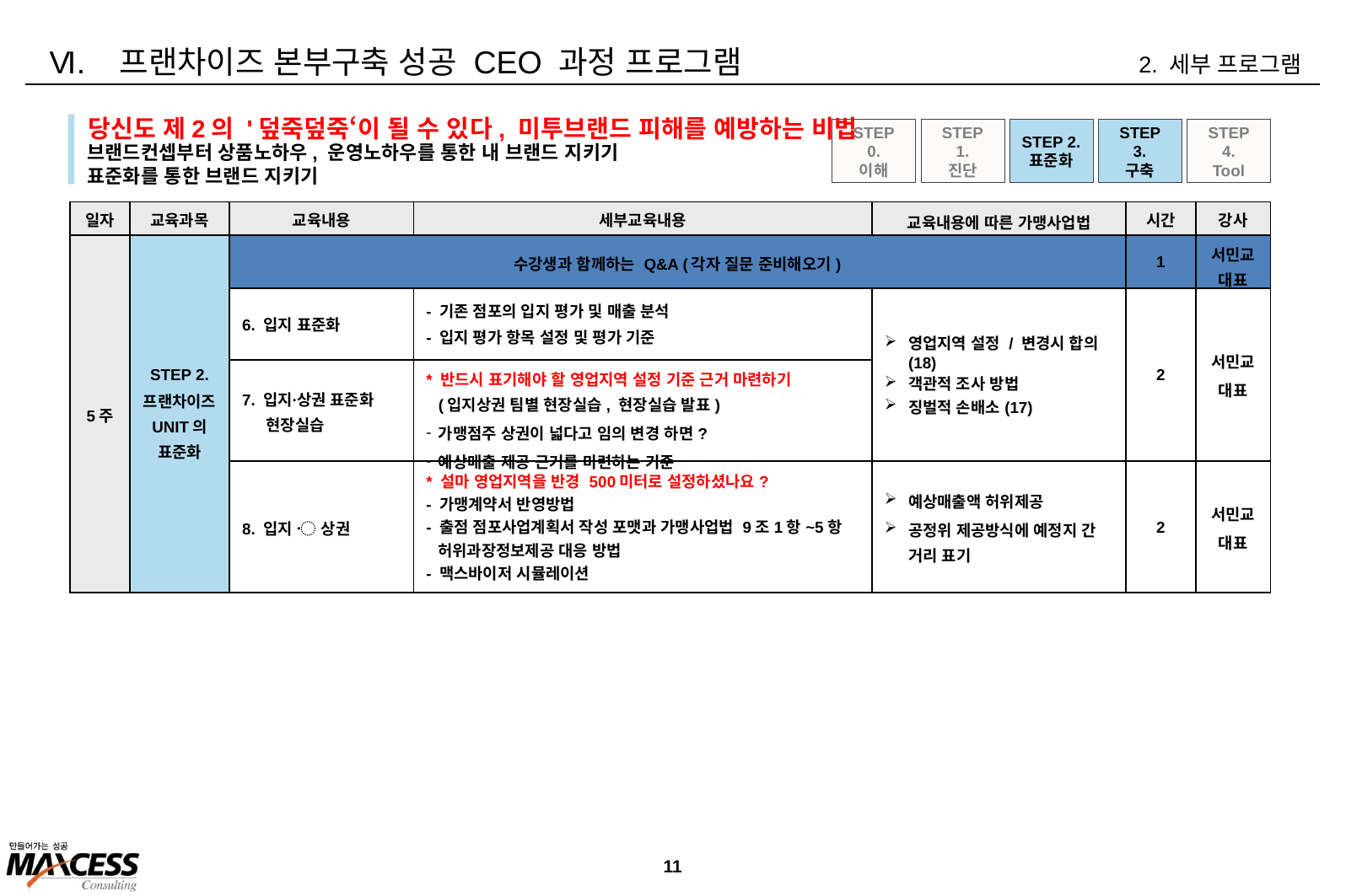

프랜차이즈 본부구축 성공 CEO 과정 프로그램
2. 세부 프로그램
당신도 제2의 '덮죽덮죽‘이 될 수 있다, 미투브랜드 피해를 예방하는 비법

STEP 0.
이해
STEP 1.
진단
STEP 2.
표준화
STEP 3.
구축
STEP 4.
Tool
브랜드컨셉부터 상품노하우, 운영노하우를 통한 내 브랜드 지키기
표준화를 통한 브랜드 지키기
| 일자 | 교육과목 | 교육내용 | 세부교육내용 | 교육내용에 따른 가맹사업법 | 시간 | 강사 |
| --- | --- | --- | --- | --- | --- | --- |
| 5주 | STEP 2. 프랜차이즈 UNIT의 표준화 | 수강생과 함께하는 Q&A (각자 질문 준비해오기) |  |  | 1 | 서민교 대표 |
|  |  | 6. 입지 표준화 | - 기존 점포의 입지 평가 및 매출 분석 - 입지 평가 항목 설정 및 평가 기준 | 영업지역 설정 / 변경시 합의(18) 객관적 조사 방법 징벌적 손배소(17) | 2 | 서민교 대표 |
|  |  | 7. 입지∙상권 표준화 현장실습 | \* 반드시 표기해야 할 영업지역 설정 기준 근거 마련하기 (입지상권 팀별 현장실습, 현장실습 발표) 가맹점주 상권이 넓다고 임의 변경 하면? 예상매출 제공 근거를 마련하는 기준 |  |  |  |
|  |  | 8. 입지 〮 상권 | \* 설마 영업지역을 반경 500미터로 설정하셨나요? - 가맹계약서 반영방법 - 출점 점포사업계획서 작성 포맷과 가맹사업법 9조1항~5항 허위과장정보제공 대응 방법 - 맥스바이저 시뮬레이션 | 예상매출액 허위제공 공정위 제공방식에 예정지 간 거리 표기 | 2 | 서민교 대표 |
11